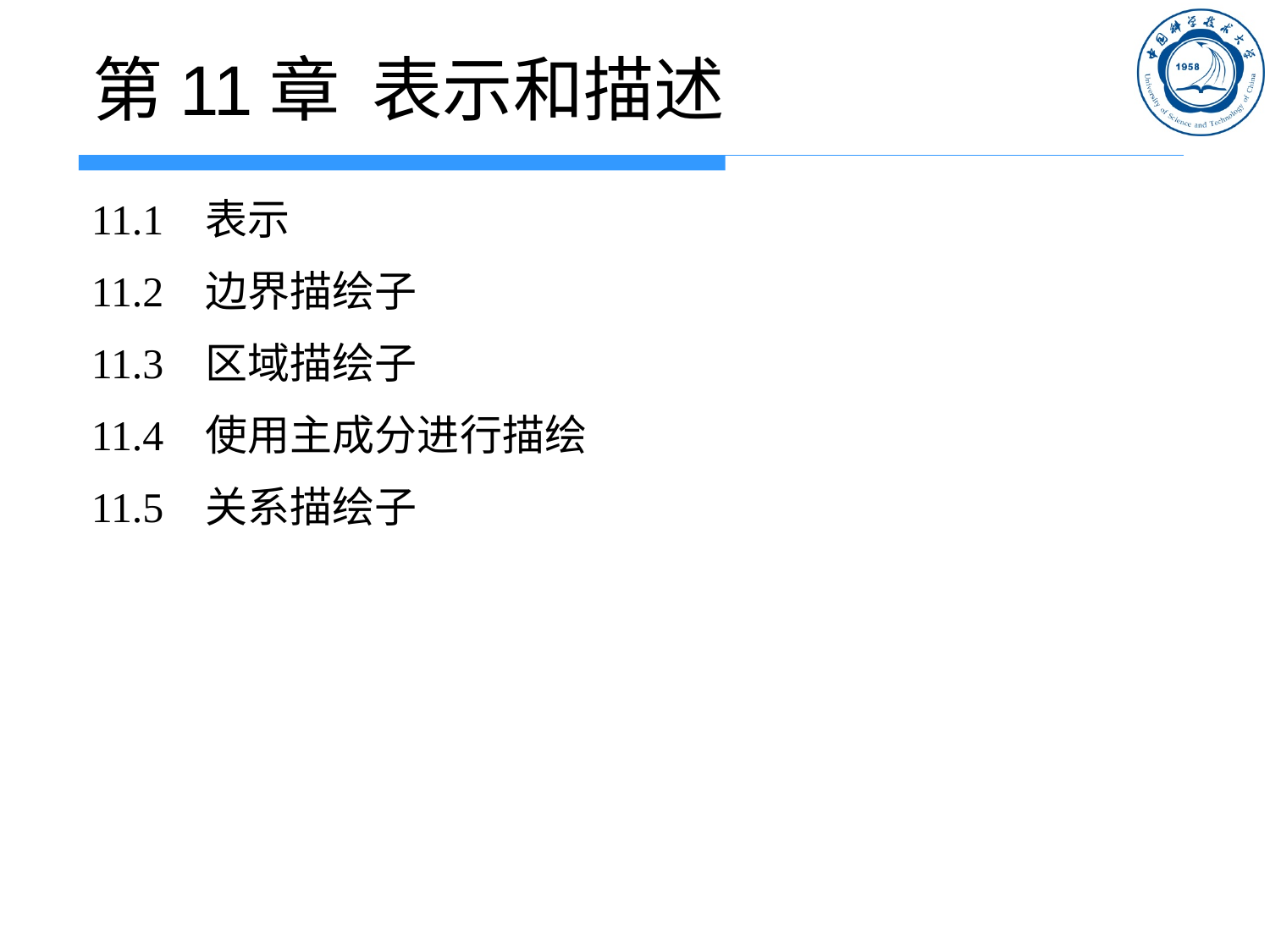

# 第11章  表示和描述
11.1   表示
11.2   边界描绘子
11.3   区域描绘子
11.4   使用主成分进行描绘
11.5   关系描绘子